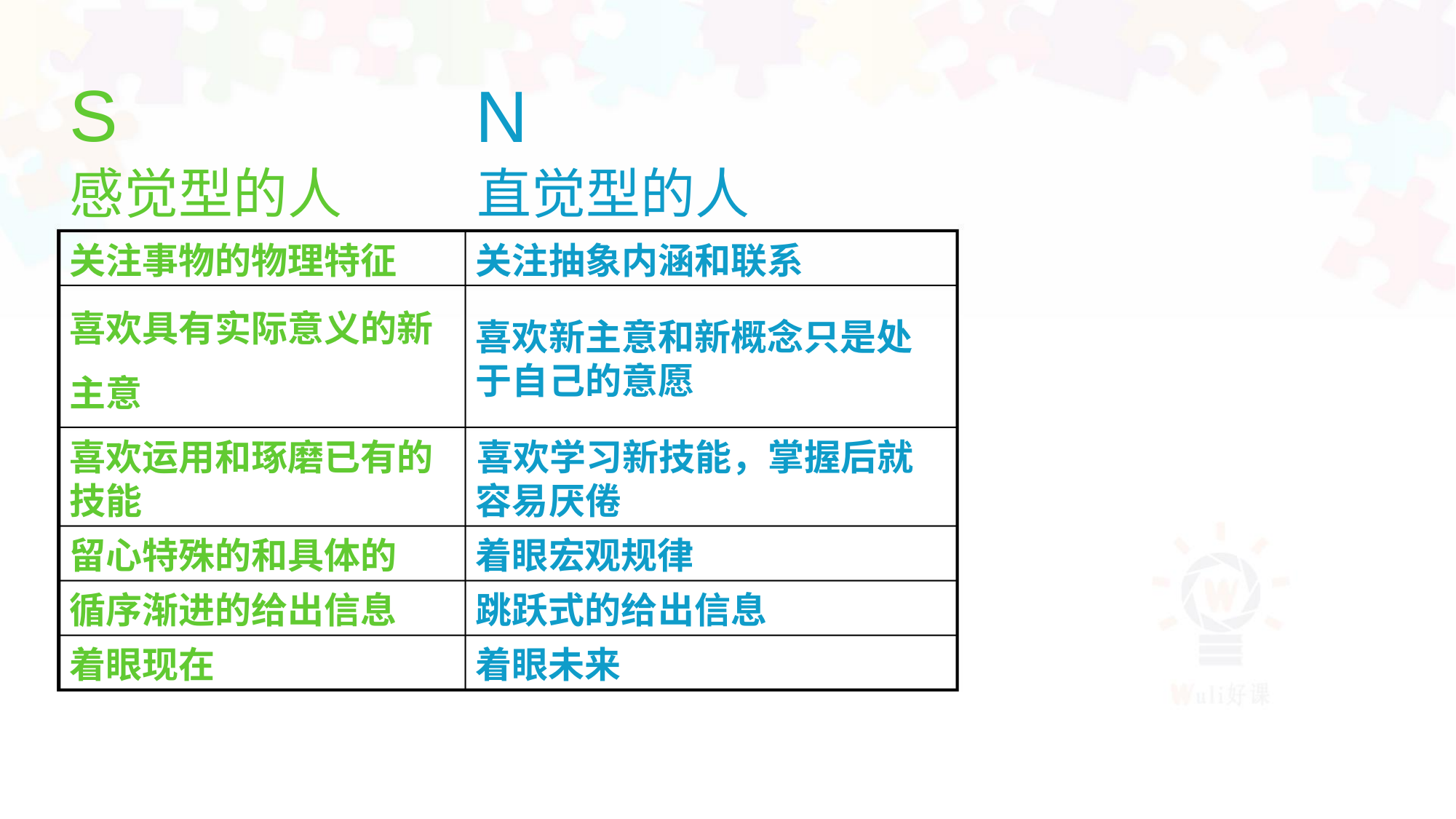

S
感觉型的人 直觉型的人
N
关注事物的物理特征
喜欢具有实际意义的新
主意
关注抽象内涵和联系
喜欢新主意和新概念只是处
于自己的意愿
喜欢运用和琢磨已有的 喜欢学习新技能，掌握后就
技能
容易厌倦
留心特殊的和具体的
循序渐进的给出信息
着眼现在
着眼宏观规律
跳跃式的给出信息
着眼未来